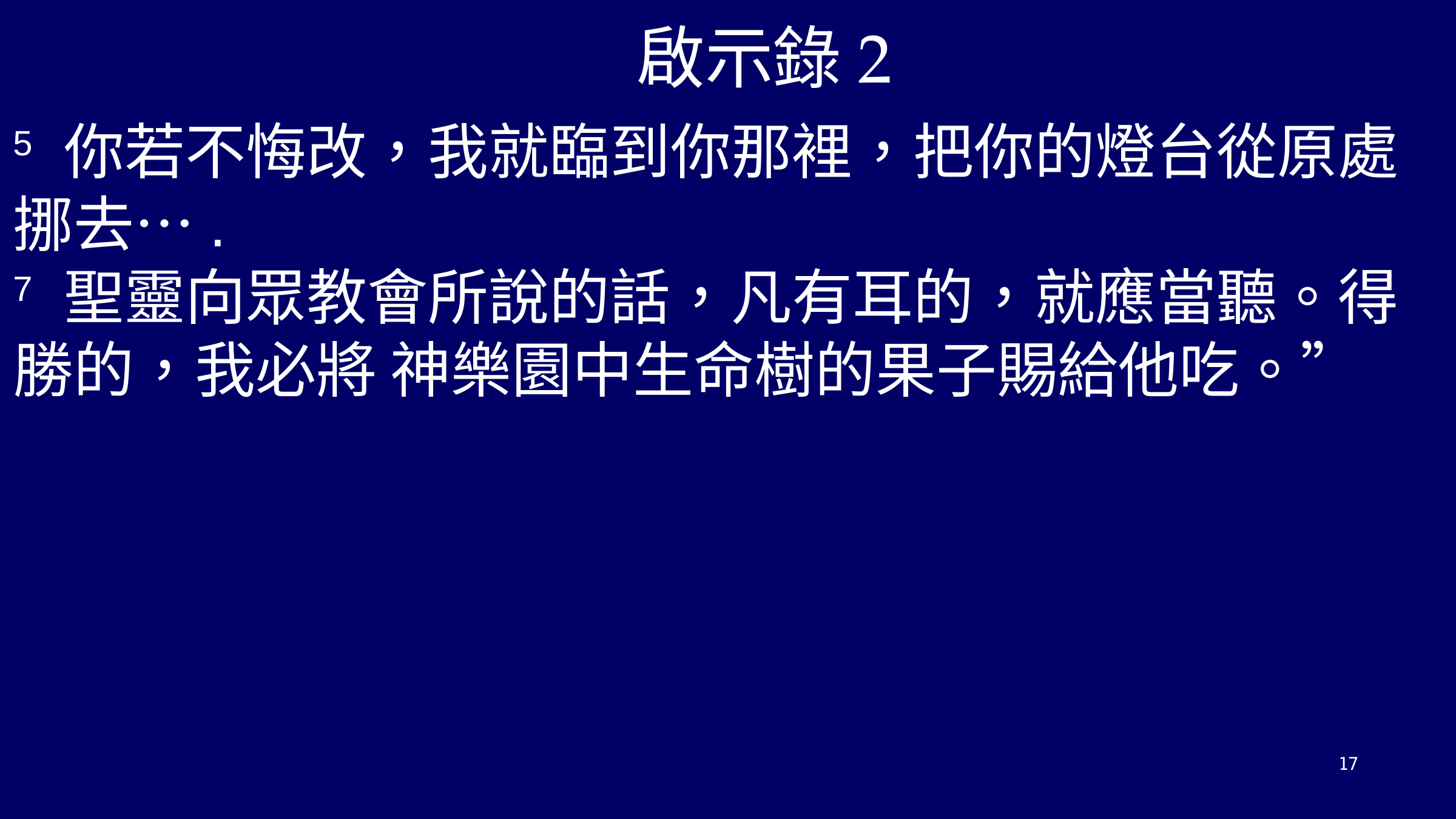

啟示錄2

5 你若不悔改，我就臨到你那裡，把你的燈台從原處挪去….
7 聖靈向眾教會所說的話，凡有耳的，就應當聽。得勝的，我必將 神樂園中生命樹的果子賜給他吃。”
17